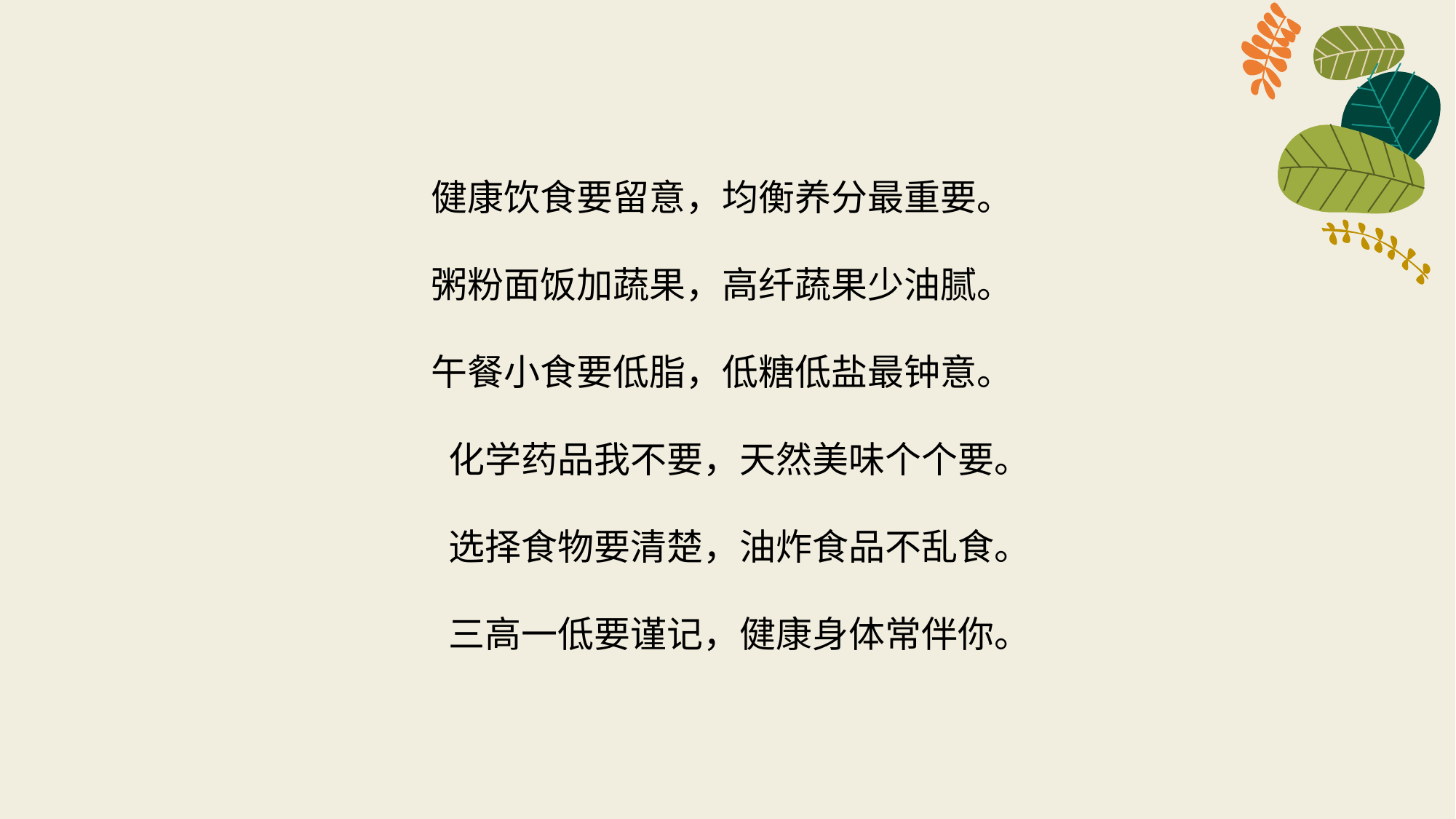

健康饮食要留意，均衡养分最重要。
粥粉面饭加蔬果，高纤蔬果少油腻。
午餐小食要低脂，低糖低盐最钟意。
 化学药品我不要，天然美味个个要。
 选择食物要清楚，油炸食品不乱食。
 三高一低要谨记，健康身体常伴你。